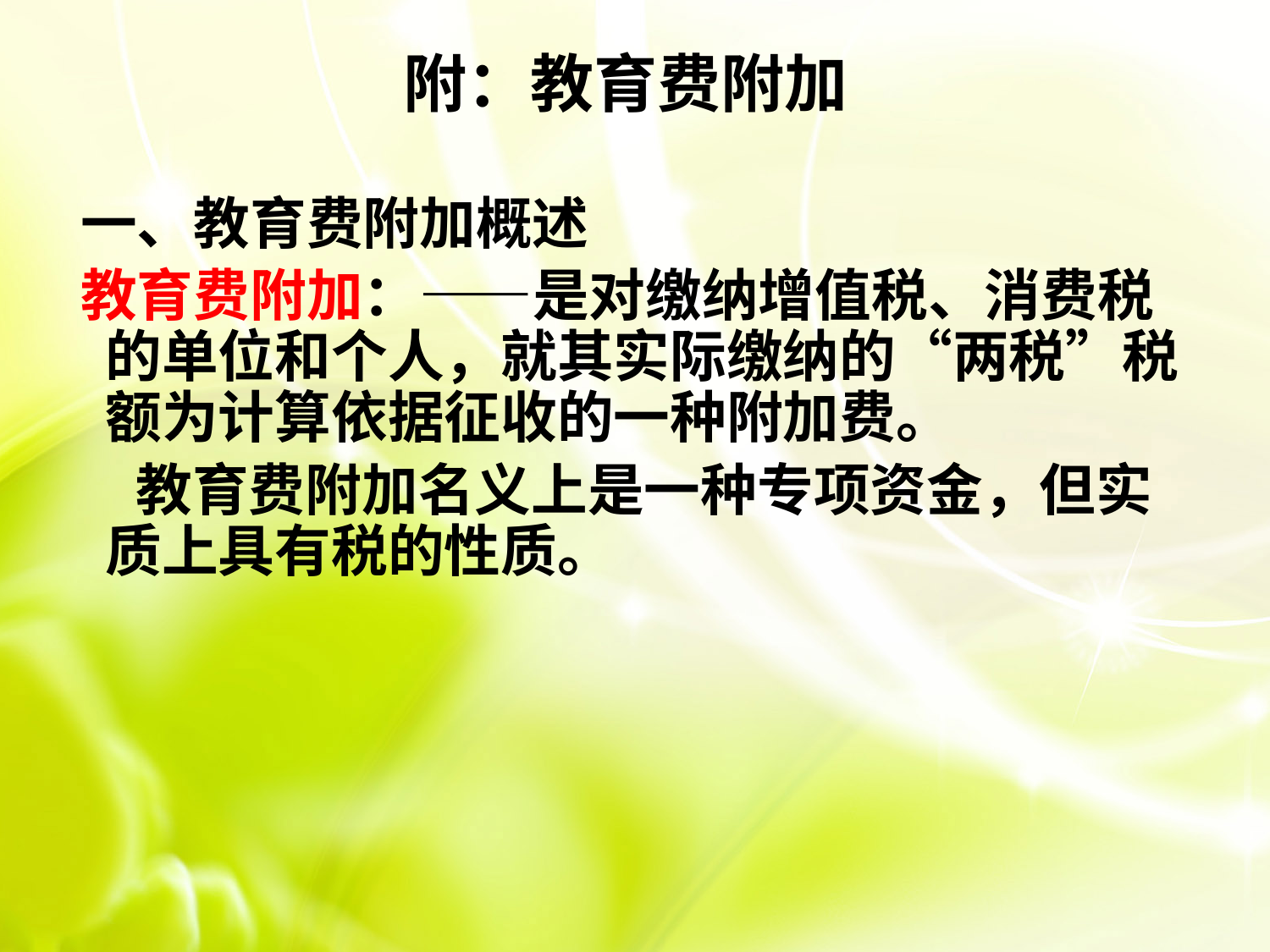

附：教育费附加

 一、教育费附加概述
 教育费附加：——是对缴纳增值税、消费税的单位和个人，就其实际缴纳的“两税”税额为计算依据征收的一种附加费。
     教育费附加名义上是一种专项资金，但实质上具有税的性质。